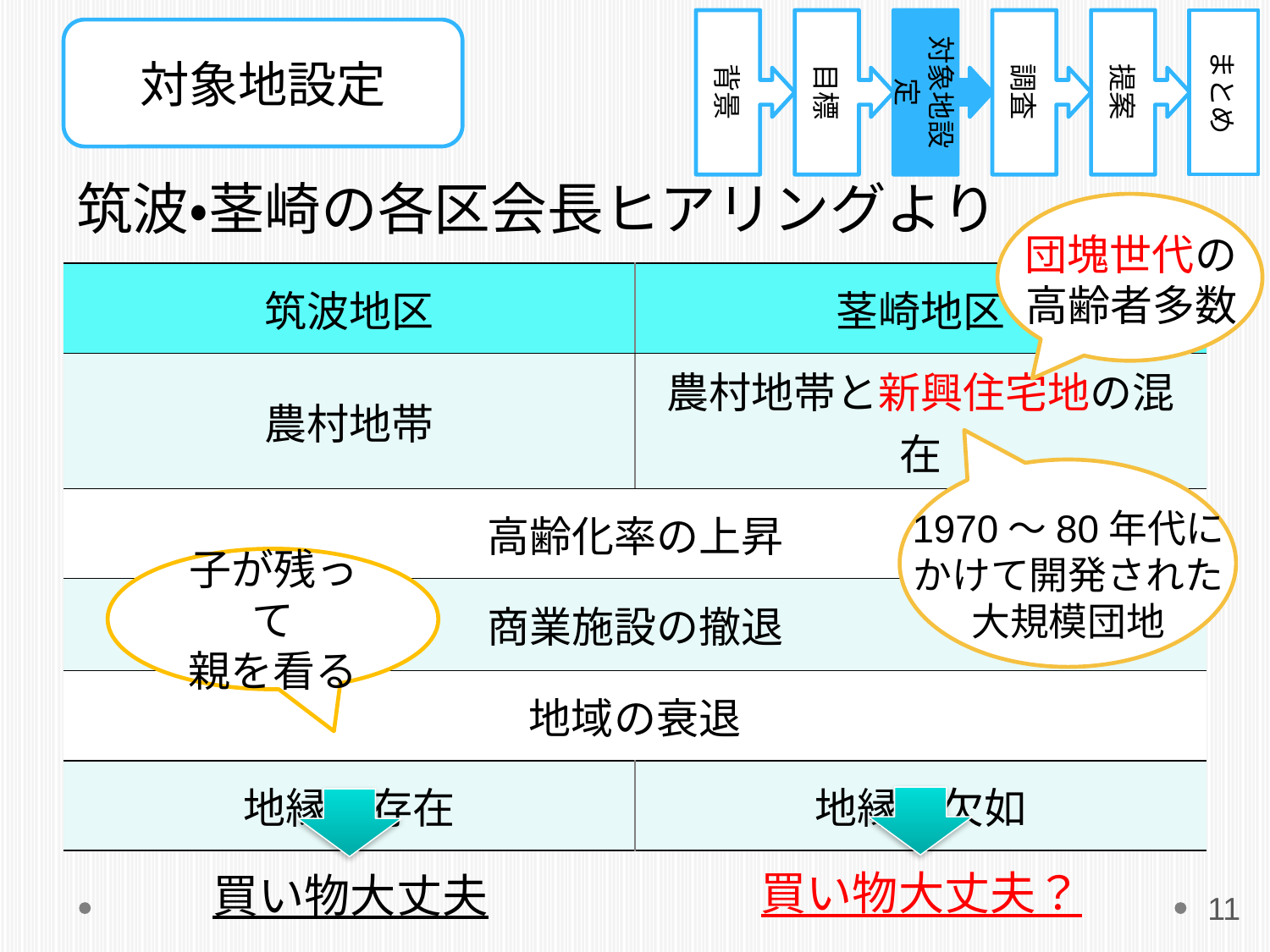

#
背景
目標
対象地設定
調査
提案
まとめ
対象地設定
筑波・茎崎の各区会長ヒアリングより

団塊世代の
高齢者多数
| 筑波地区 | 茎崎地区 |
| --- | --- |
| 農村地帯 | 農村地帯と新興住宅地の混在 |
| 高齢化率の上昇 |  |
| 商業施設の撤退 |  |
| 地域の衰退 |  |
| 地縁の存在 | 地縁の欠如 |

1970～80年代に
かけて開発された
大規模団地
子が残って
親を看る

買い物大丈夫？

買い物大丈夫
11